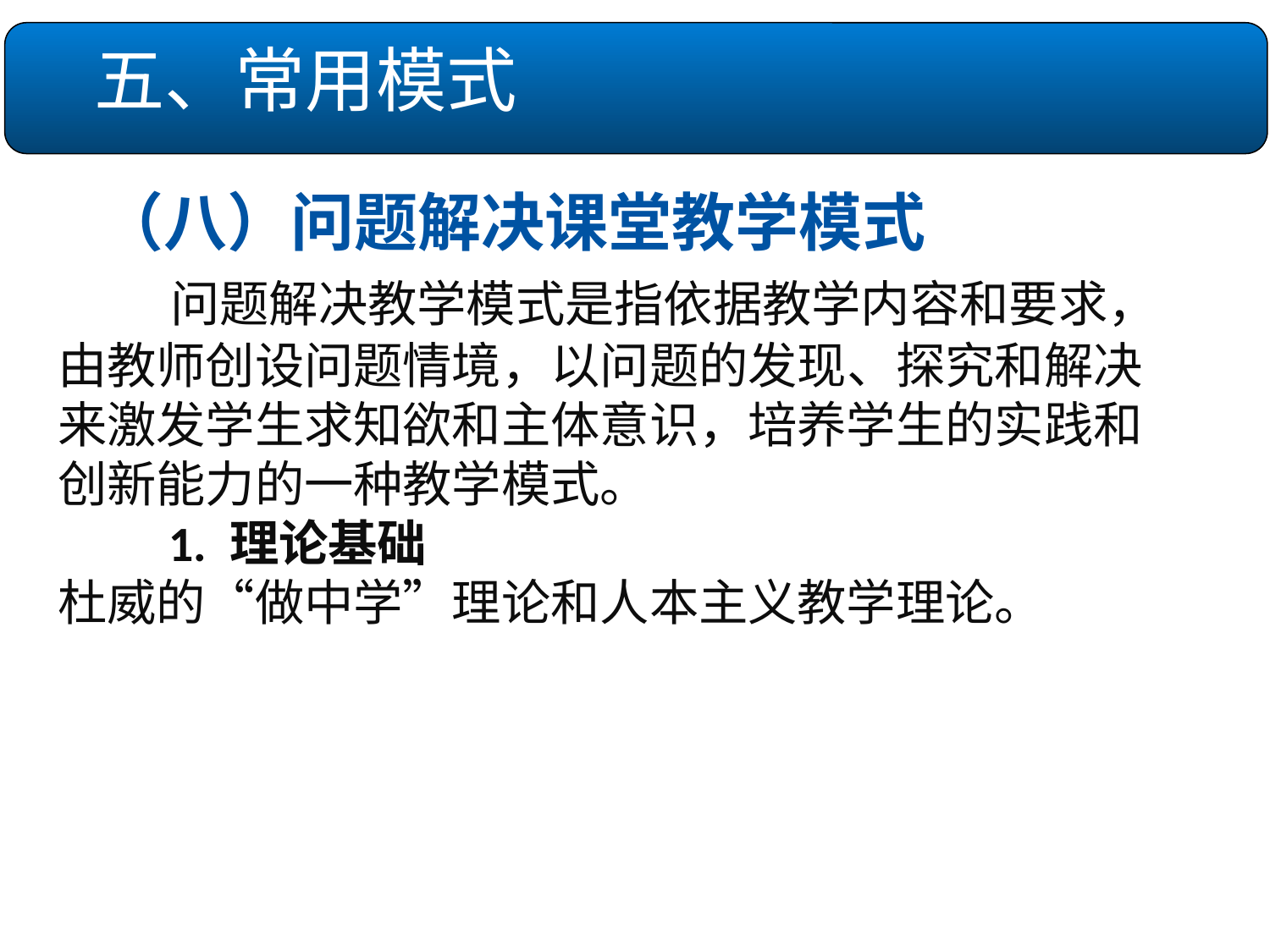

五、常用模式
　（八）问题解决课堂教学模式
　　问题解决教学模式是指依据教学内容和要求，由教师创设问题情境，以问题的发现、探究和解决来激发学生求知欲和主体意识，培养学生的实践和创新能力的一种教学模式。
　　1. 理论基础
杜威的“做中学”理论和人本主义教学理论。